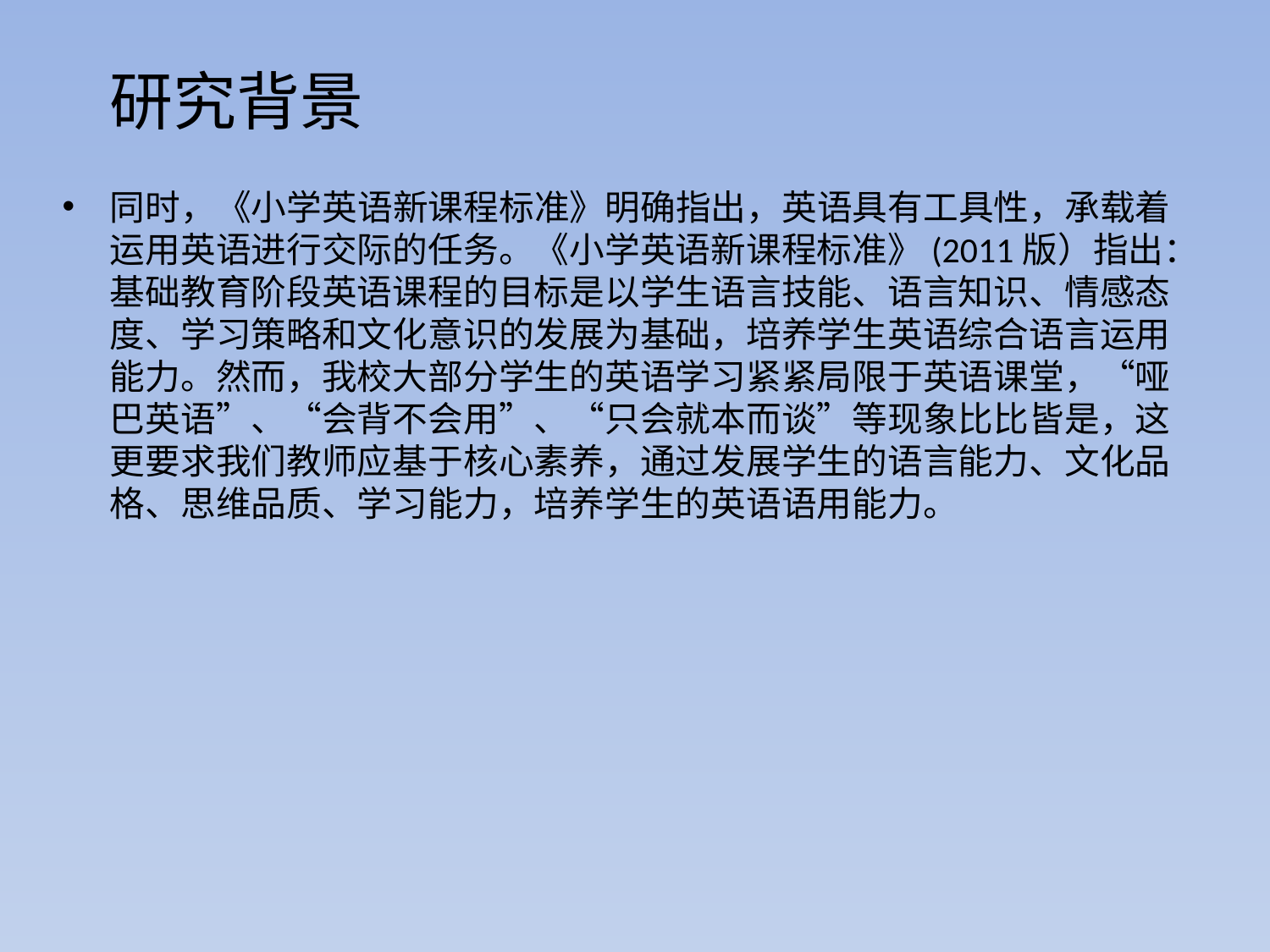

# 研究背景
同时，《小学英语新课程标准》明确指出，英语具有工具性，承载着运用英语进行交际的任务。《小学英语新课程标准》(2011版）指出：基础教育阶段英语课程的目标是以学生语言技能、语言知识、情感态度、学习策略和文化意识的发展为基础，培养学生英语综合语言运用能力。然而，我校大部分学生的英语学习紧紧局限于英语课堂，“哑巴英语”、“会背不会用”、“只会就本而谈”等现象比比皆是，这更要求我们教师应基于核心素养，通过发展学生的语言能力、文化品格、思维品质、学习能力，培养学生的英语语用能力。